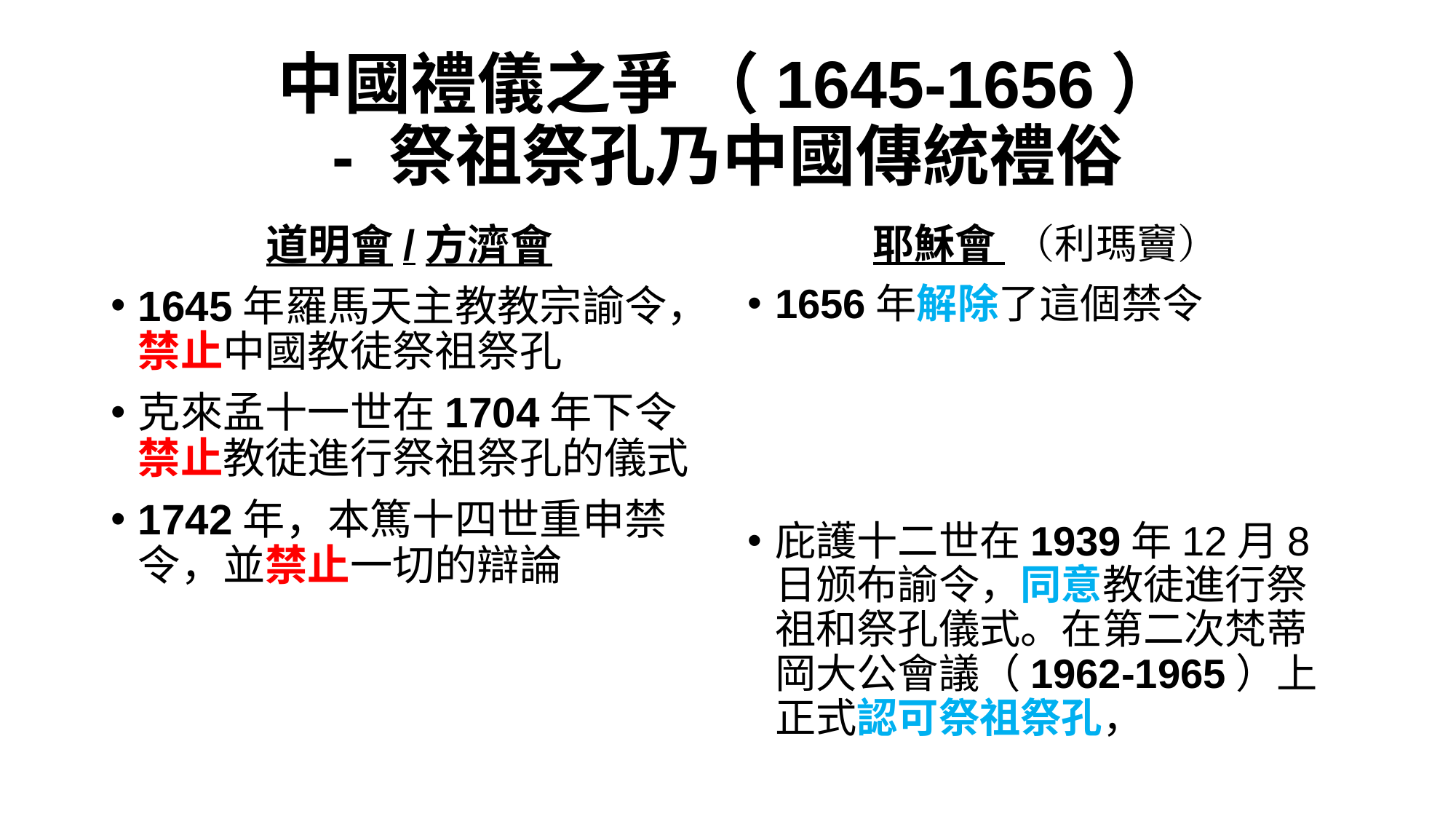

# 中國禮儀之爭 （1645-1656） - 祭祖祭孔乃中國傳統禮俗
道明會/方濟會
1645年羅馬天主教教宗諭令，禁止中國教徒祭祖祭孔
克來孟十一世在1704年下令禁止教徒進行祭祖祭孔的儀式
1742年，本篤十四世重申禁令，並禁止一切的辯論
耶穌會  （利瑪竇）
1656年解除了這個禁令

庇護十二世在1939年12月8日颁布諭令，同意教徒進行祭祖和祭孔儀式。在第二次梵蒂岡大公會議（1962-1965）上正式認可祭祖祭孔，